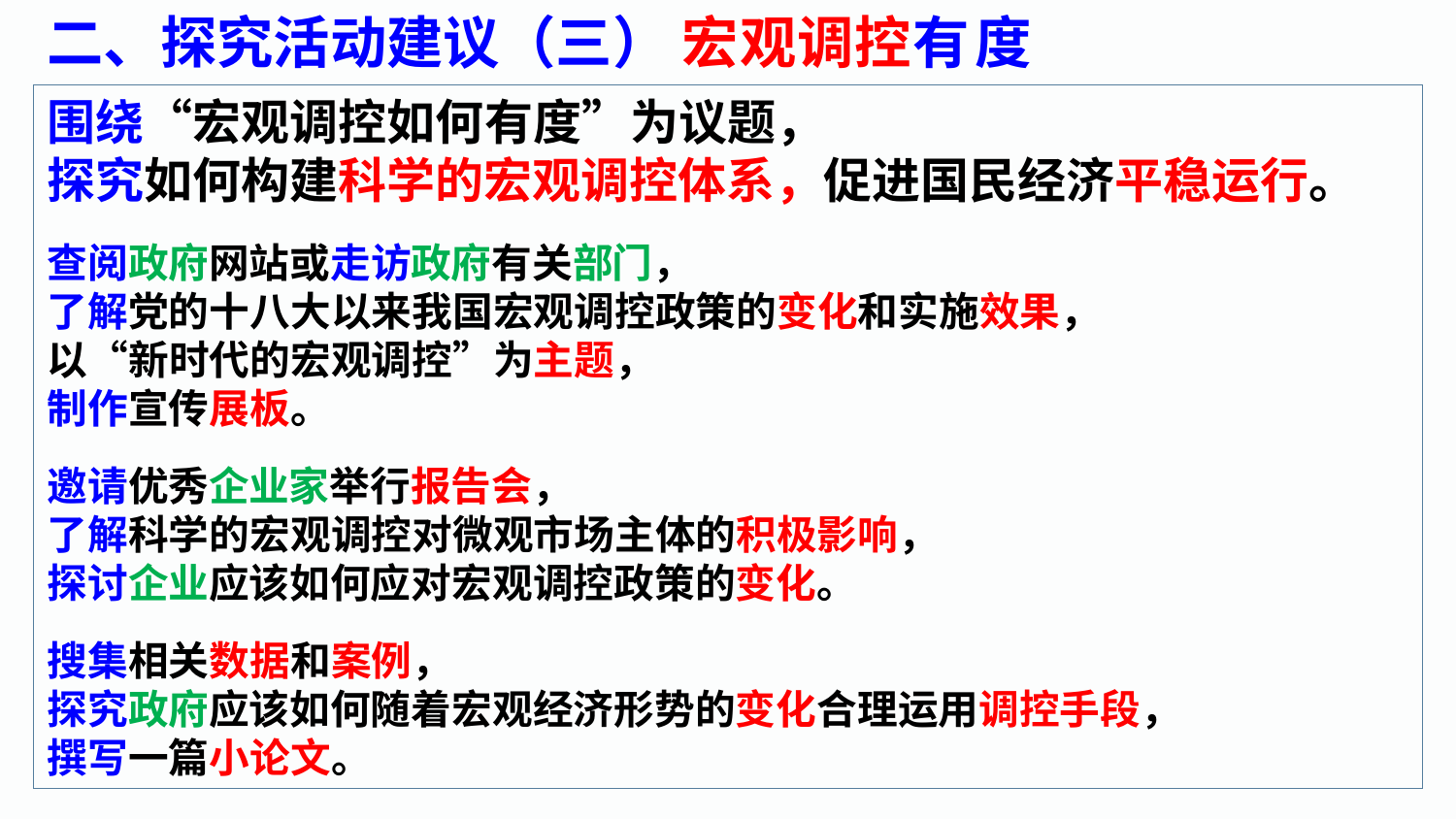

二、探究活动建议（三） 宏观调控有度

围绕“宏观调控如何有度”为议题，
探究如何构建科学的宏观调控体系，促进国民经济平稳运行。

查阅政府网站或走访政府有关部门，
了解党的十八大以来我国宏观调控政策的变化和实施效果，
以“新时代的宏观调控”为主题，
制作宣传展板。

邀请优秀企业家举行报告会，
了解科学的宏观调控对微观市场主体的积极影响，
探讨企业应该如何应对宏观调控政策的变化。

搜集相关数据和案例，
探究政府应该如何随着宏观经济形势的变化合理运用调控手段，
撰写一篇小论文。